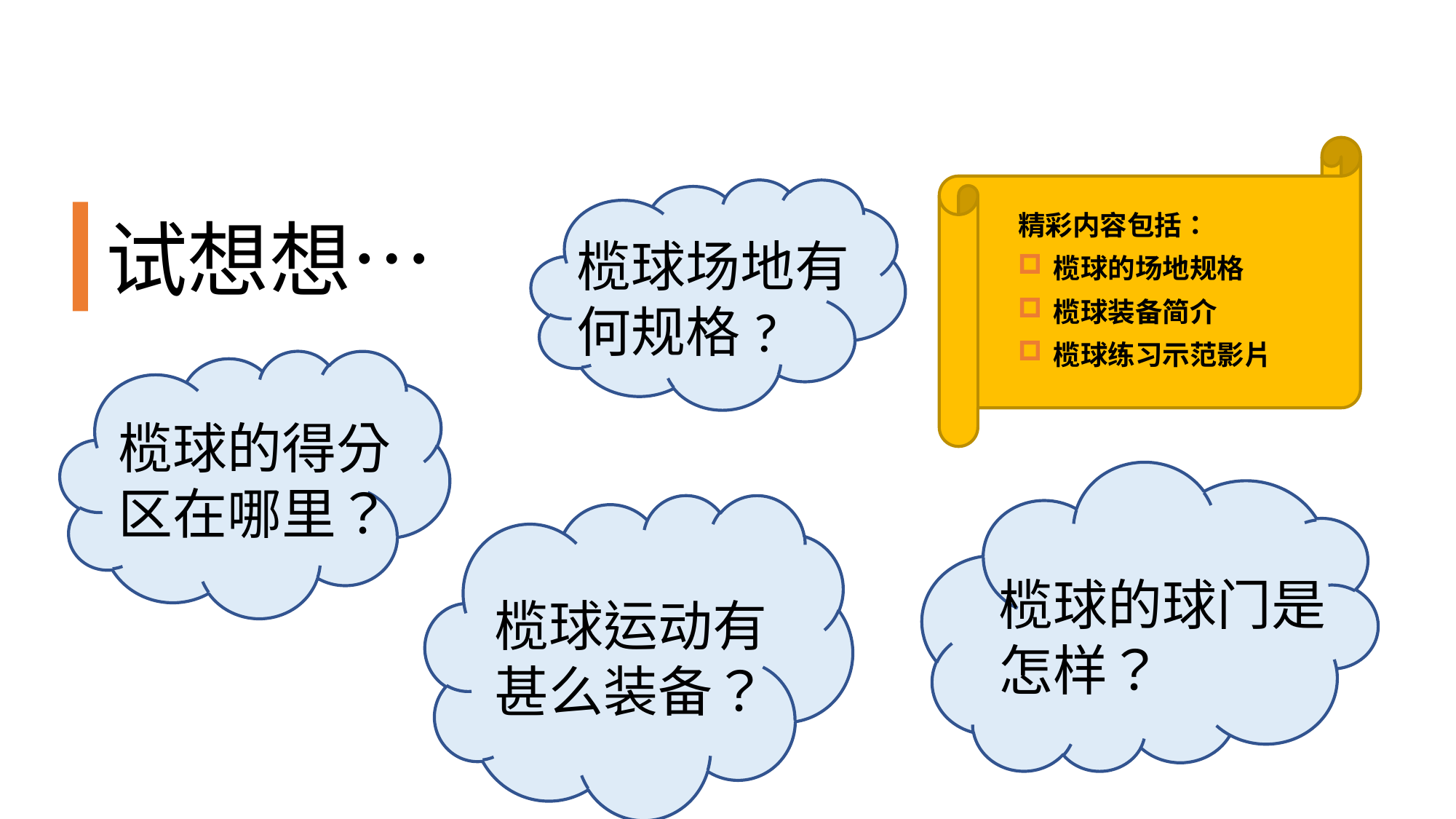

# 试想想…

精彩内容包括：
榄球的场地规格
榄球装备简介
榄球练习示范影片

榄球场地有何规格?

榄球的得分区在哪里？

榄球的球门是怎样？

榄球运动有甚么装备？